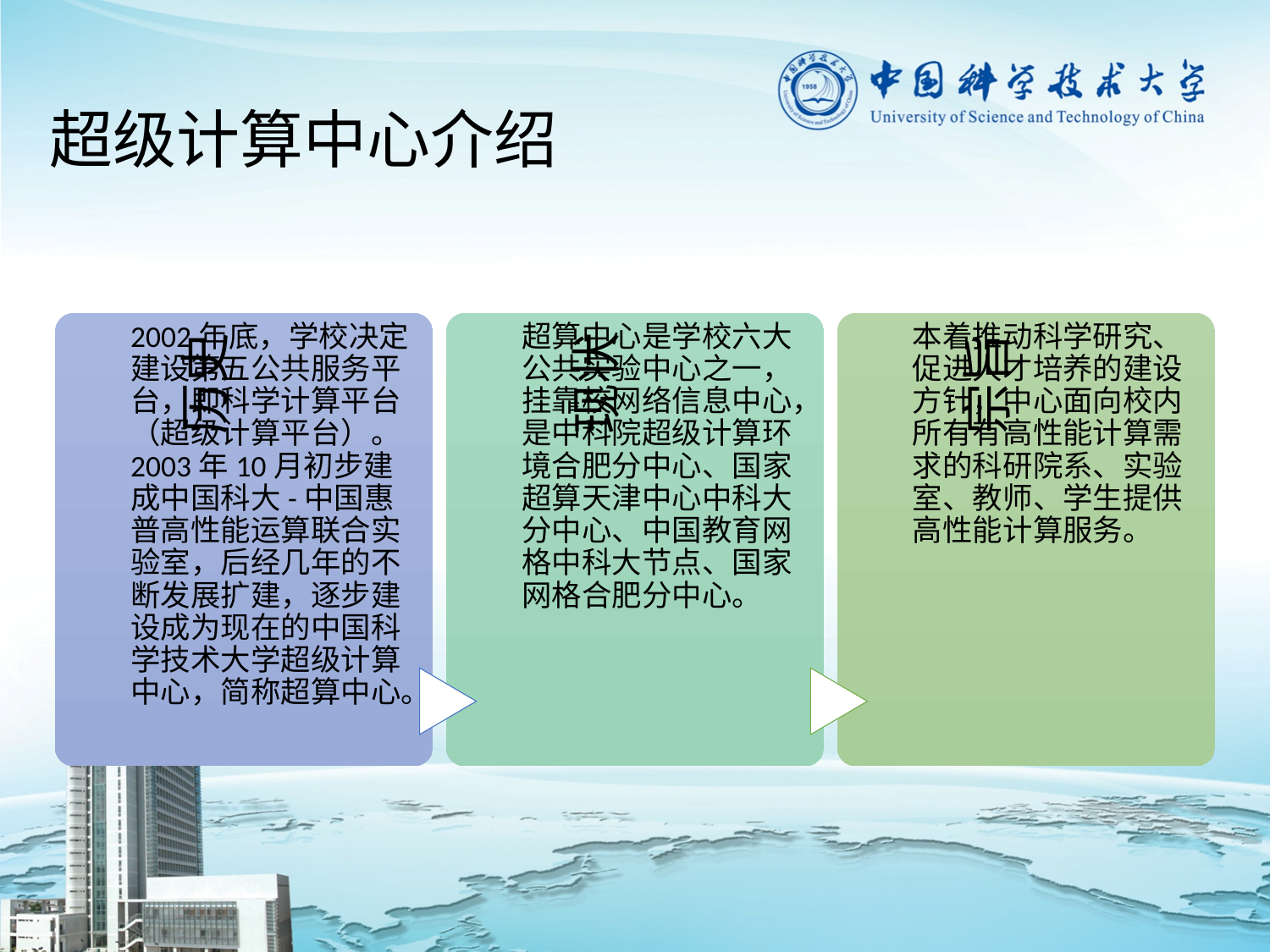

# 超级计算中心介绍
 历史
2002年底，学校决定建设第五公共服务平台，即科学计算平台（超级计算平台）。2003年10月初步建成中国科大-中国惠普高性能运算联合实验室，后经几年的不断发展扩建，逐步建设成为现在的中国科学技术大学超级计算中心，简称超算中心。
 现状
超算中心是学校六大公共实验中心之一，挂靠校网络信息中心，是中科院超级计算环境合肥分中心、国家超算天津中心中科大分中心、中国教育网格中科大节点、国家网格合肥分中心。
 宗旨
本着推动科学研究、促进人才培养的建设方针，中心面向校内所有有高性能计算需求的科研院系、实验室、教师、学生提供高性能计算服务。